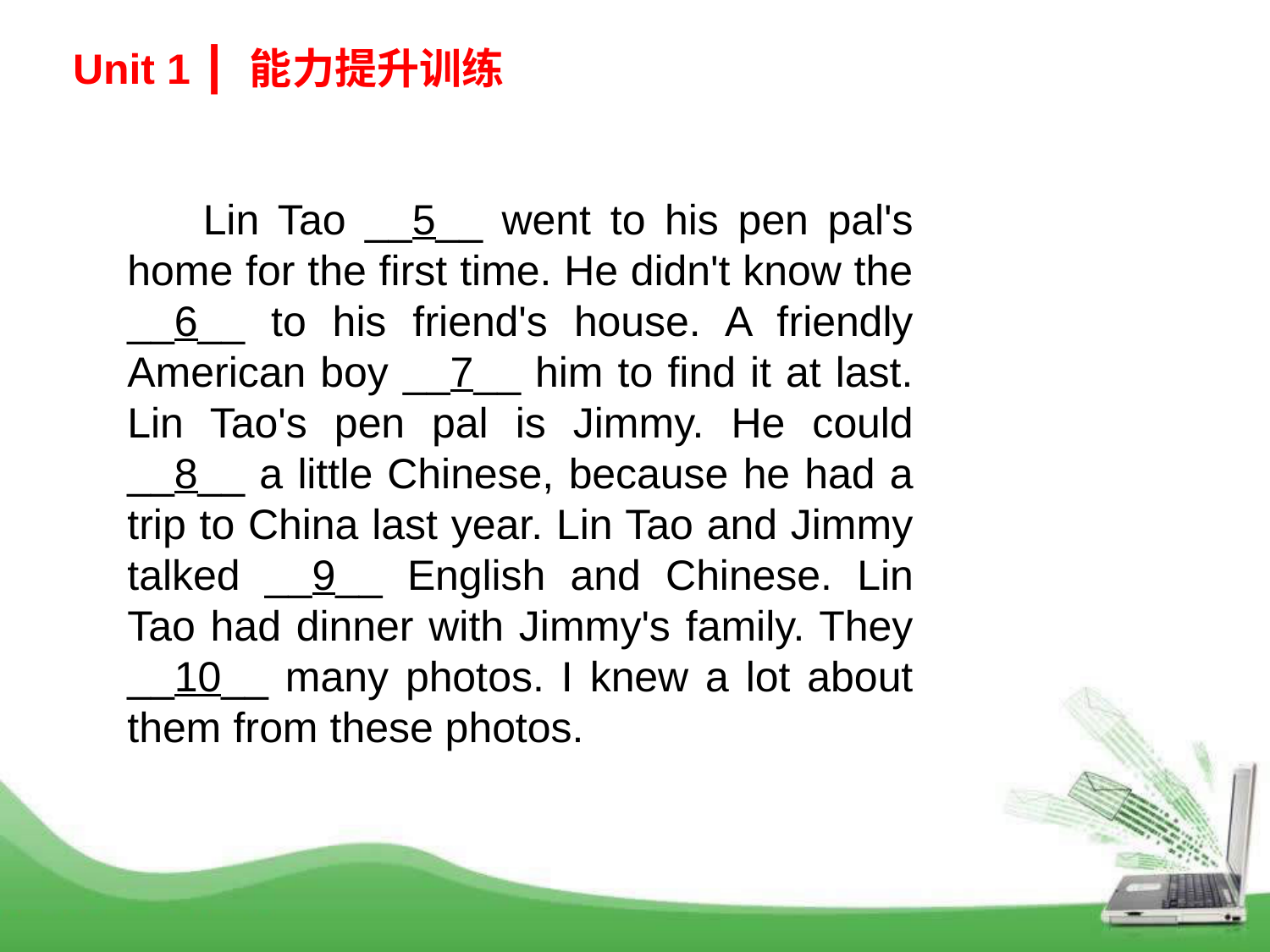

Unit 1 ┃ 能力提升训练
  Lin Tao __5__ went to his pen pal's home for the first time. He didn't know the __6__ to his friend's house. A friendly American boy __7__ him to find it at last. Lin Tao's pen pal is Jimmy. He could __8__ a little Chinese, because he had a trip to China last year. Lin Tao and Jimmy talked __9__ English and Chinese. Lin Tao had dinner with Jimmy's family. They __10__ many photos. I knew a lot about them from these photos.